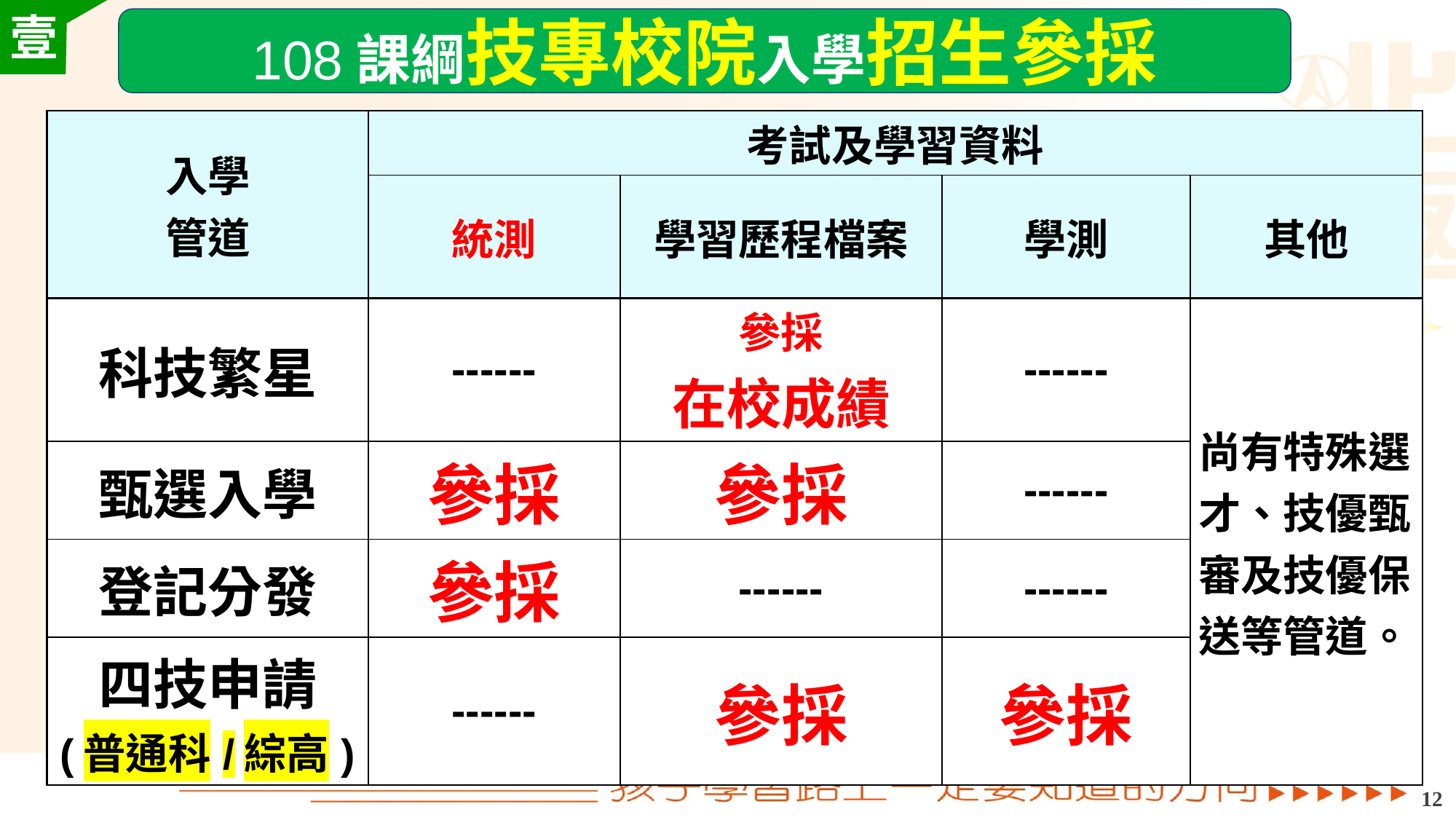

108課綱技專校院入學招生參採
| 入學 管道 | 考試及學習資料 |  |  |  |
| --- | --- | --- | --- | --- |
|  | 統測 | 學習歷程檔案 | 學測 | 其他 |
| 科技繁星 | ------ | 參採 在校成績 | ------ | 尚有特殊選才、技優甄審及技優保送等管道。 |
| 甄選入學 | 參採 | 參採 | ------ |  |
| 登記分發 | 參採 | ------ | ------ |  |
| 四技申請 (普通科/綜高) | ------ | 參採 | 參採 |  |
12